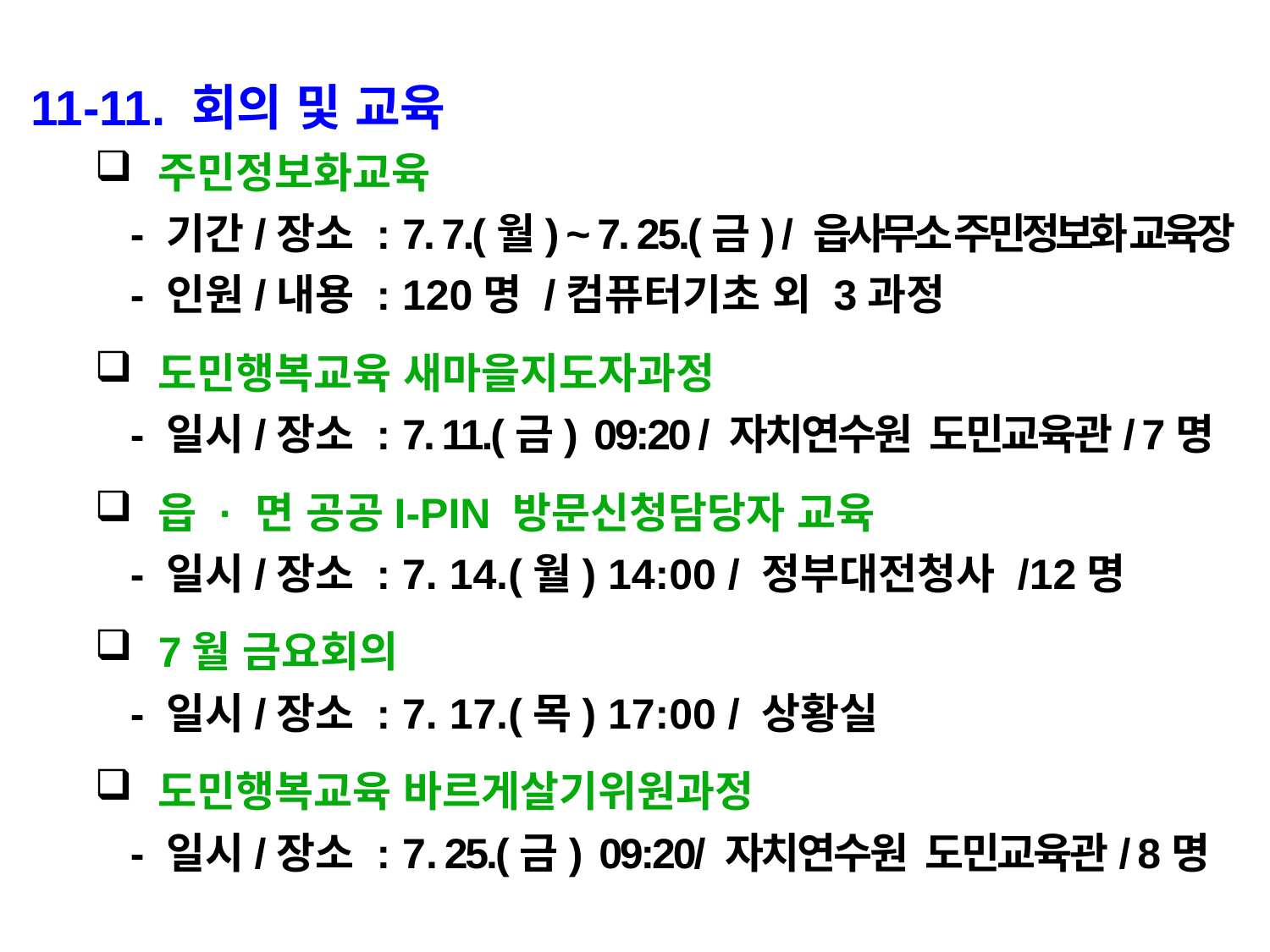

11-11. 회의 및 교육
주민정보화교육
   - 기간/장소 : 7. 7.(월) ~ 7. 25.(금) / 읍사무소 주민정보화 교육장
   - 인원/내용 : 120명 /컴퓨터기초 외 3과정

도민행복교육 새마을지도자과정
   - 일시/장소 : 7. 11.(금)  09:20 / 자치연수원  도민교육관/ 7명

읍 · 면 공공I-PIN 방문신청담당자 교육
   - 일시/장소 : 7. 14.(월) 14:00 / 정부대전청사 /12명

7월 금요회의
   - 일시/장소 : 7. 17.(목) 17:00 / 상황실

도민행복교육 바르게살기위원과정
   - 일시/장소 : 7. 25.(금)  09:20/ 자치연수원  도민교육관/ 8명